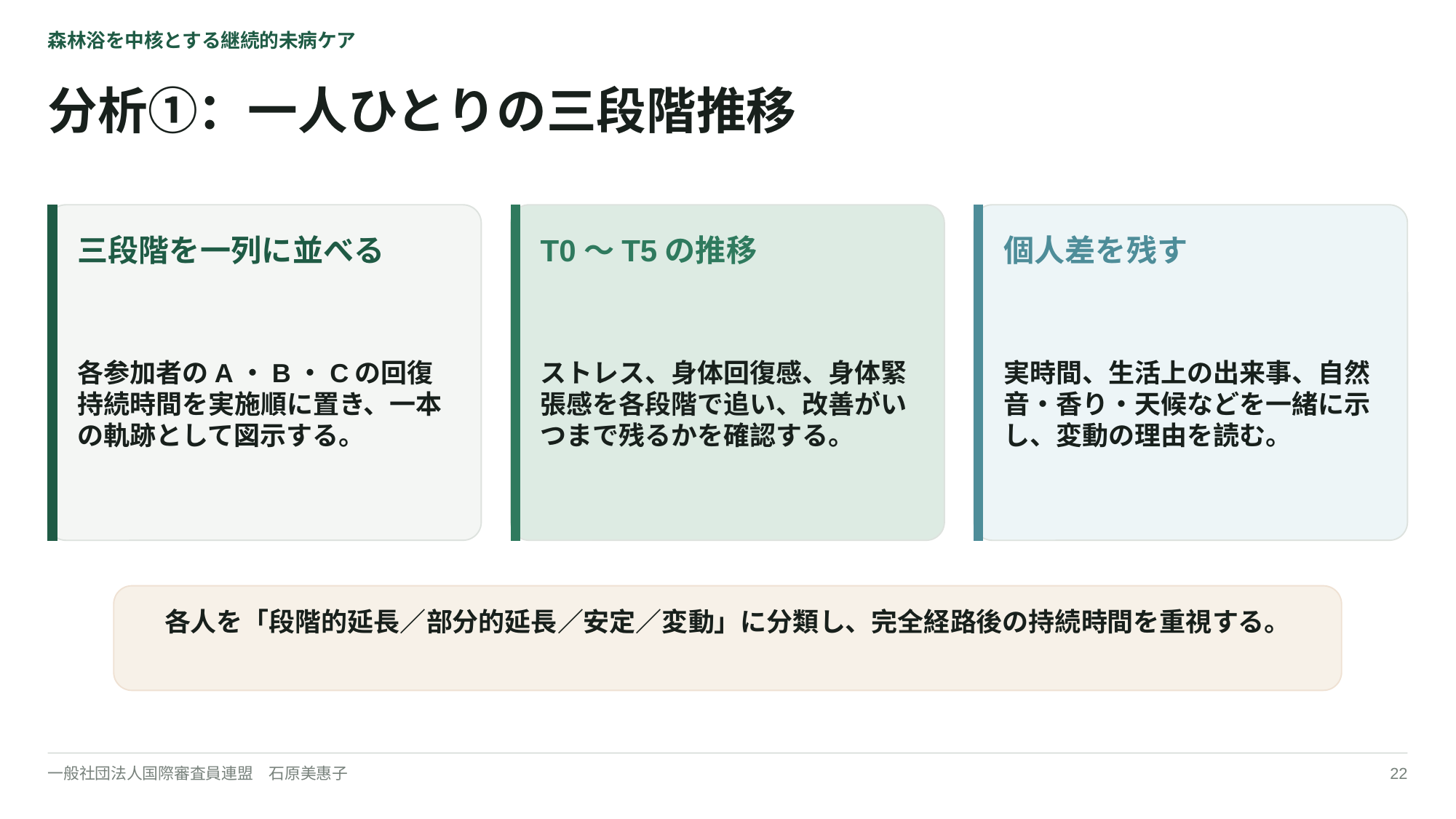

森林浴を中核とする継続的未病ケア
分析①：一人ひとりの三段階推移

三段階を一列に並べる
T0〜T5の推移
個人差を残す
各参加者のA・B・Cの回復持続時間を実施順に置き、一本の軌跡として図示する。
ストレス、身体回復感、身体緊張感を各段階で追い、改善がいつまで残るかを確認する。
実時間、生活上の出来事、自然音・香り・天候などを一緒に示し、変動の理由を読む。

各人を「段階的延長／部分的延長／安定／変動」に分類し、完全経路後の持続時間を重視する。

一般社団法人国際審査員連盟　石原美惠子
22